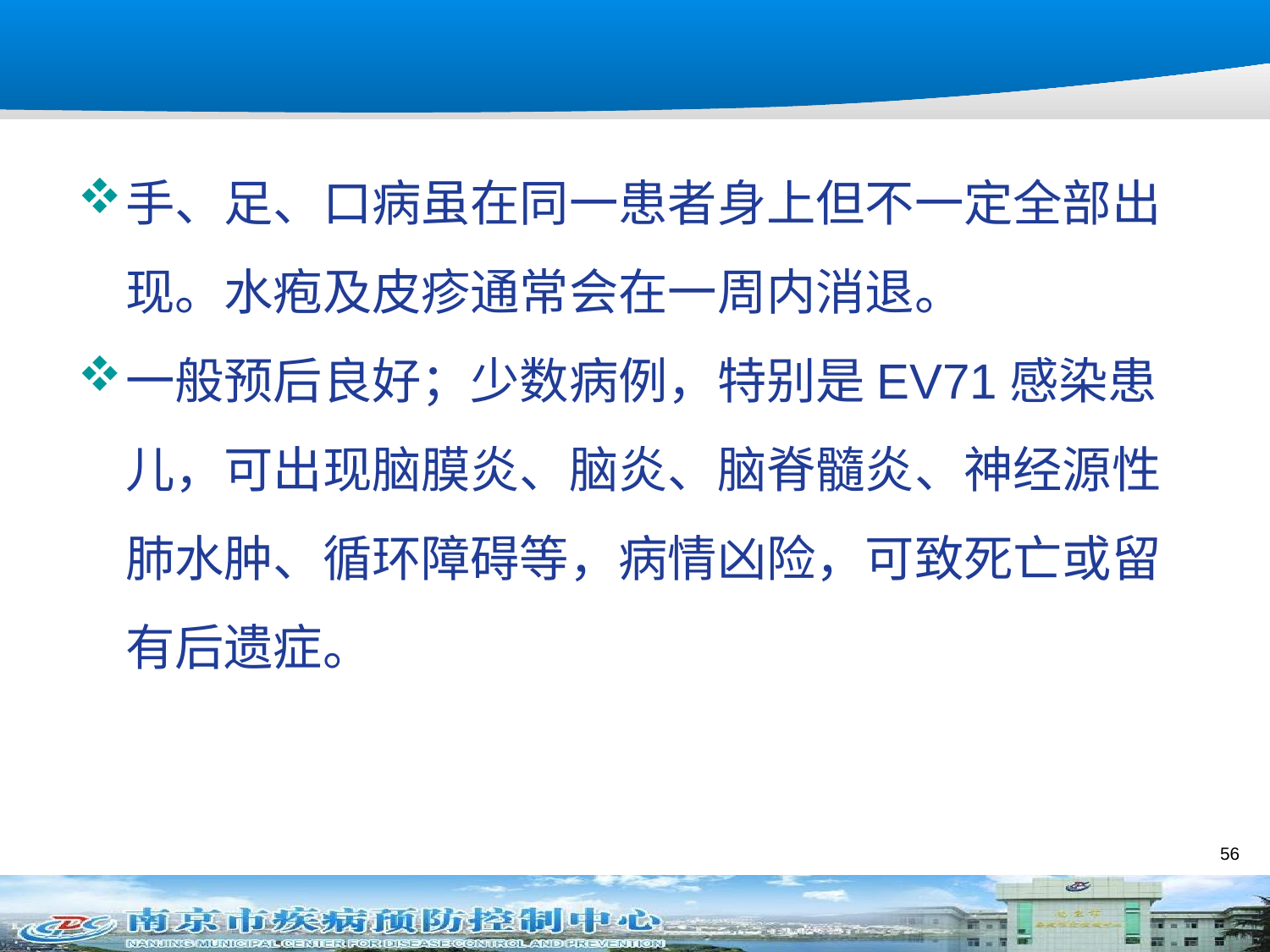

#
手、足、口病虽在同一患者身上但不一定全部出现。水疱及皮疹通常会在一周内消退。
一般预后良好；少数病例，特别是EV71感染患儿，可出现脑膜炎、脑炎、脑脊髓炎、神经源性肺水肿、循环障碍等，病情凶险，可致死亡或留有后遗症。
56